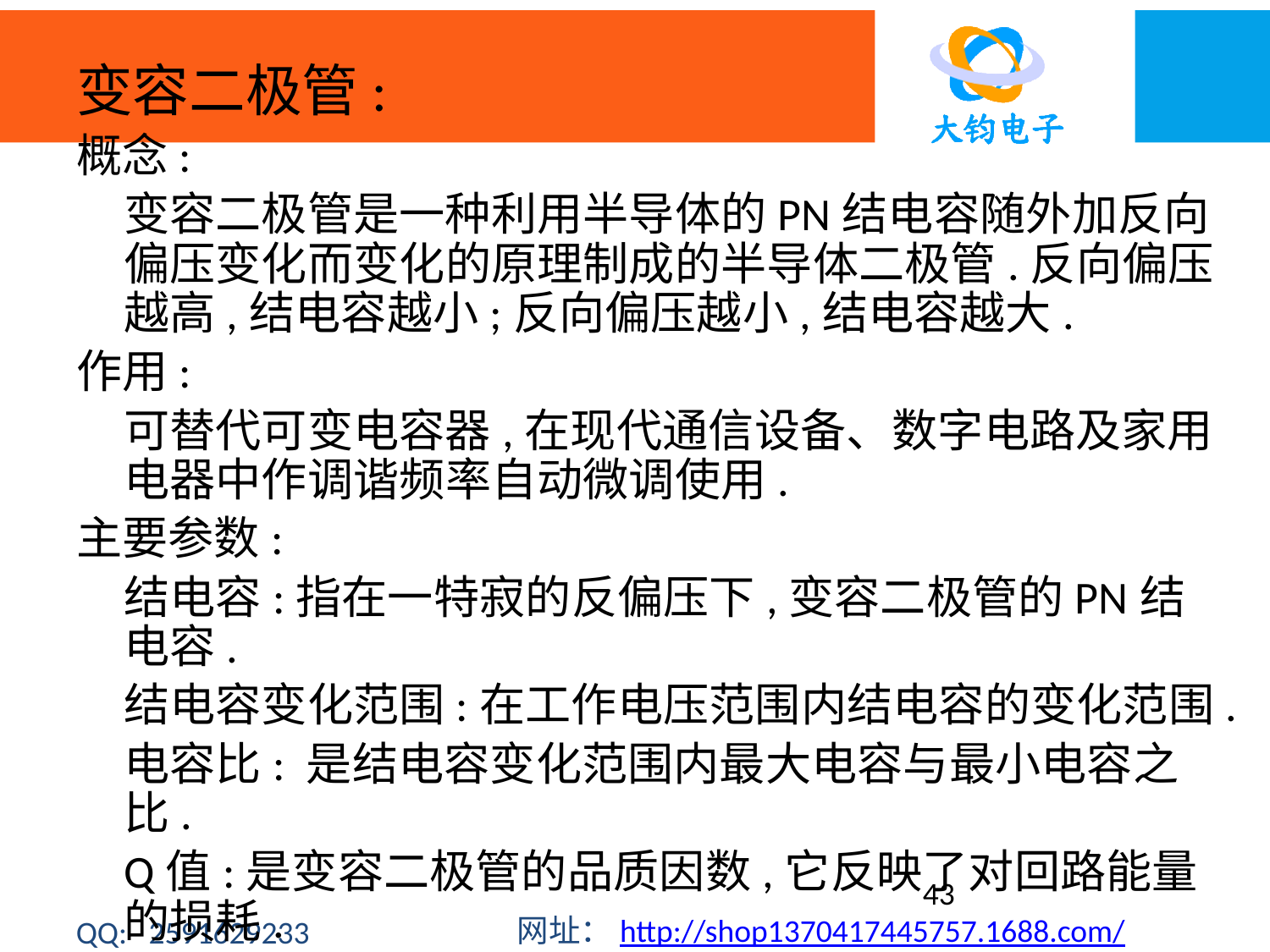

变容二极管:
概念:
	变容二极管是一种利用半导体的PN结电容随外加反向偏压变化而变化的原理制成的半导体二极管.反向偏压越高,结电容越小;反向偏压越小,结电容越大.
作用:
	可替代可变电容器,在现代通信设备、数字电路及家用电器中作调谐频率自动微调使用.
主要参数:
	结电容:指在一特寂的反偏压下,变容二极管的PN结电容.
	结电容变化范围:在工作电压范围内结电容的变化范围.
	电容比: 是结电容变化范围内最大电容与最小电容之比.
	Q值:是变容二极管的品质因数,它反映了对回路能量的损耗.
43